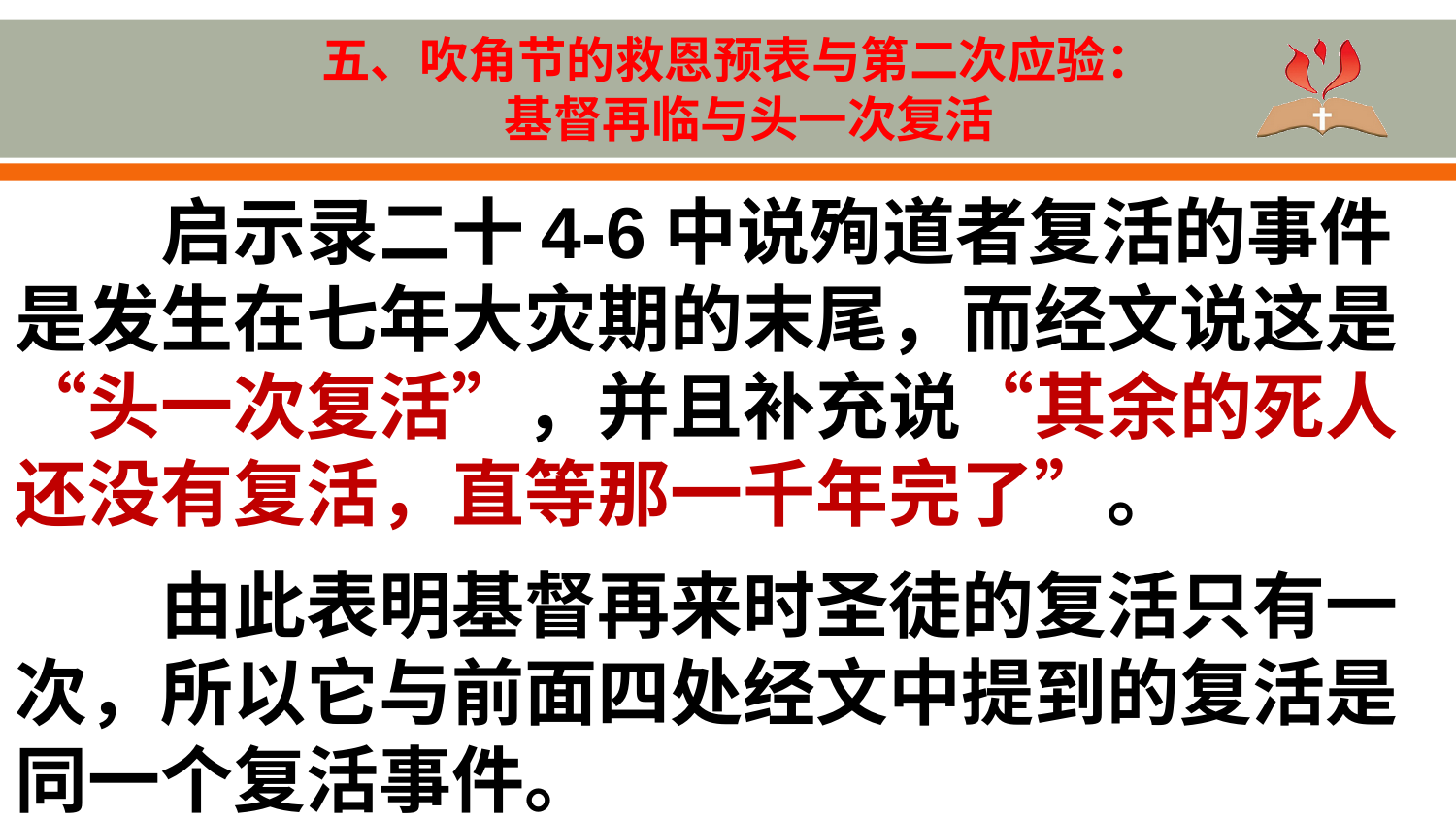

# 五、吹角节的救恩预表与第二次应验： 基督再临与头一次复活
启示录二十4-6中说殉道者复活的事件是发生在七年大灾期的末尾，而经文说这是“头一次复活”，并且补充说“其余的死人还没有复活，直等那一千年完了”。
由此表明基督再来时圣徒的复活只有一次，所以它与前面四处经文中提到的复活是同一个复活事件。